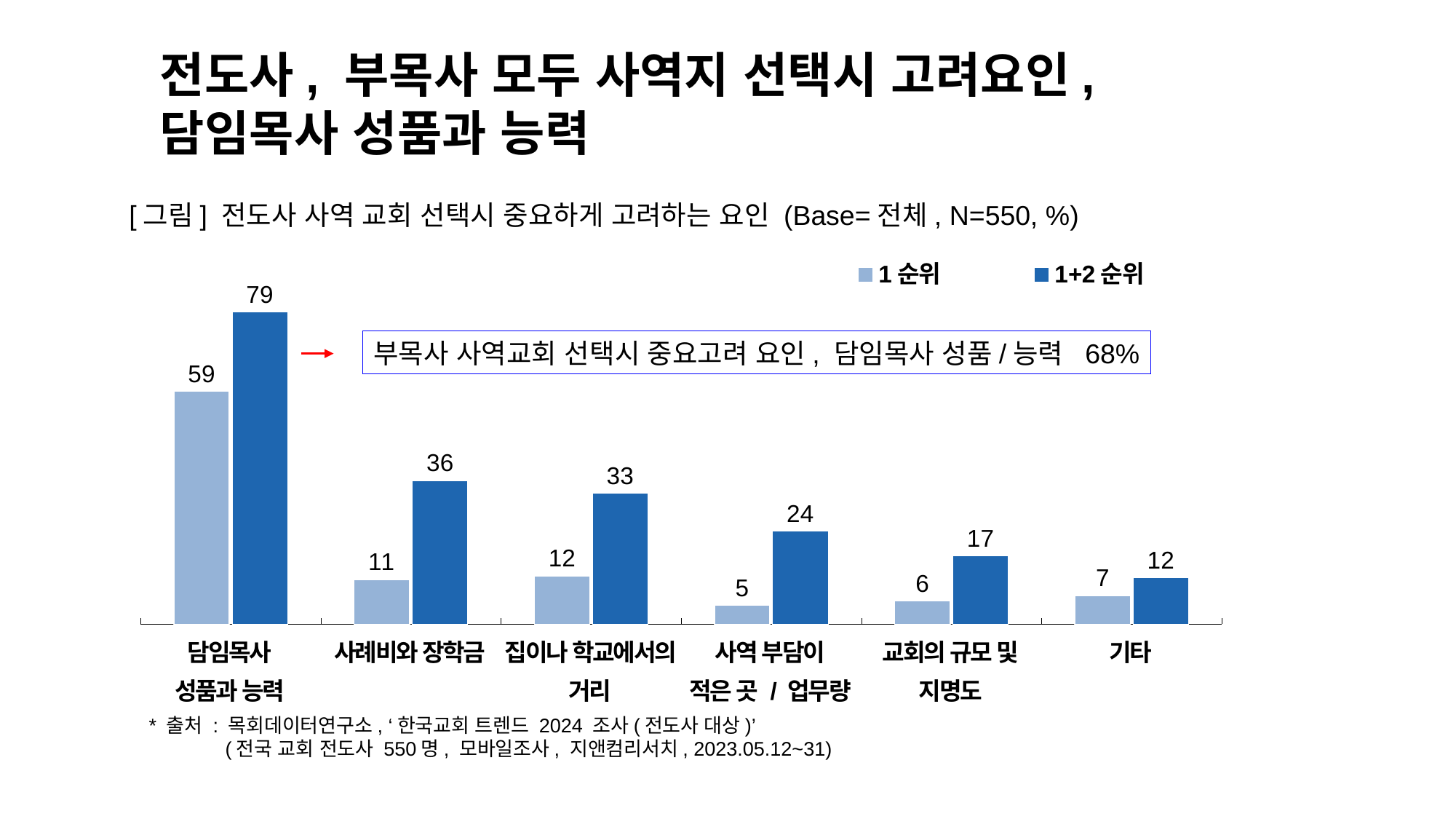

전도사, 부목사 모두 사역지 선택시 고려요인,
담임목사 성품과 능력
[그림] 전도사 사역 교회 선택시 중요하게 고려하는 요인 (Base=전체, N=550, %)

### Chart

| Category | 1순위 | 1+2순위 |
|---|---|---|
부목사 사역교회 선택시 중요고려 요인, 담임목사 성품/능력  68%
| 담임목사 성품과 능력 | 사례비와 장학금 | 집이나 학교에서의 거리 | 사역 부담이 적은 곳 / 업무량 | 교회의 규모 및 지명도 | 기타 |
| --- | --- | --- | --- | --- | --- |
* 출처 : 목회데이터연구소, ‘한국교회 트렌드 2024 조사(전도사 대상)’
              (전국 교회 전도사 550명, 모바일조사, 지앤컴리서치, 2023.05.12~31)